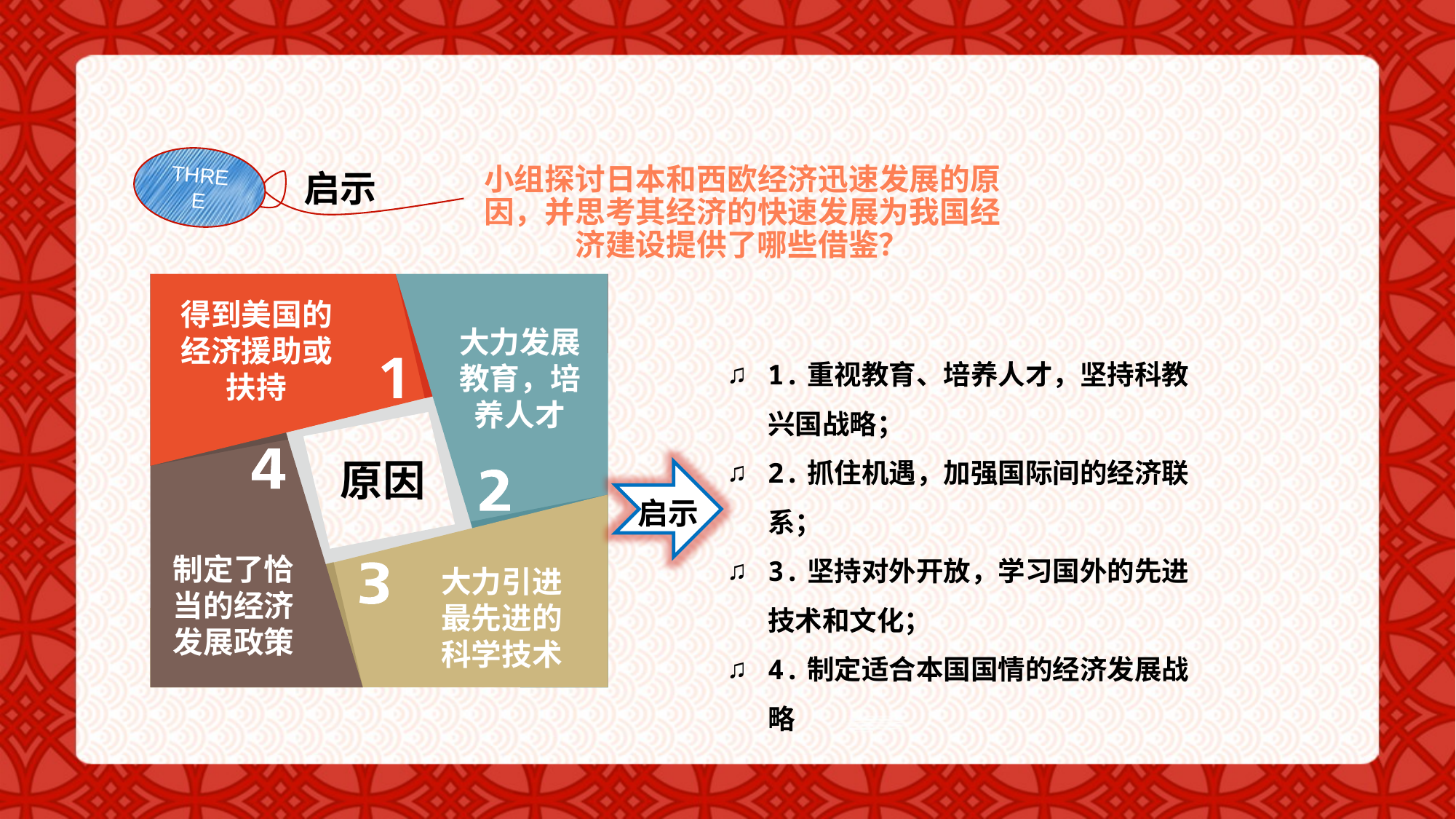

THREE

启示
小组探讨日本和西欧经济迅速发展的原因，并思考其经济的快速发展为我国经济建设提供了哪些借鉴？

得到美国的经济援助或扶持
大力发展教育，培养人才
1.重视教育、培养人才，坚持科教兴国战略；
2.抓住机遇，加强国际间的经济联系；
3.坚持对外开放，学习国外的先进技术和文化；
4.制定适合本国国情的经济发展战略

原因

启示

制定了恰当的经济发展政策
大力引进最先进的科学技术